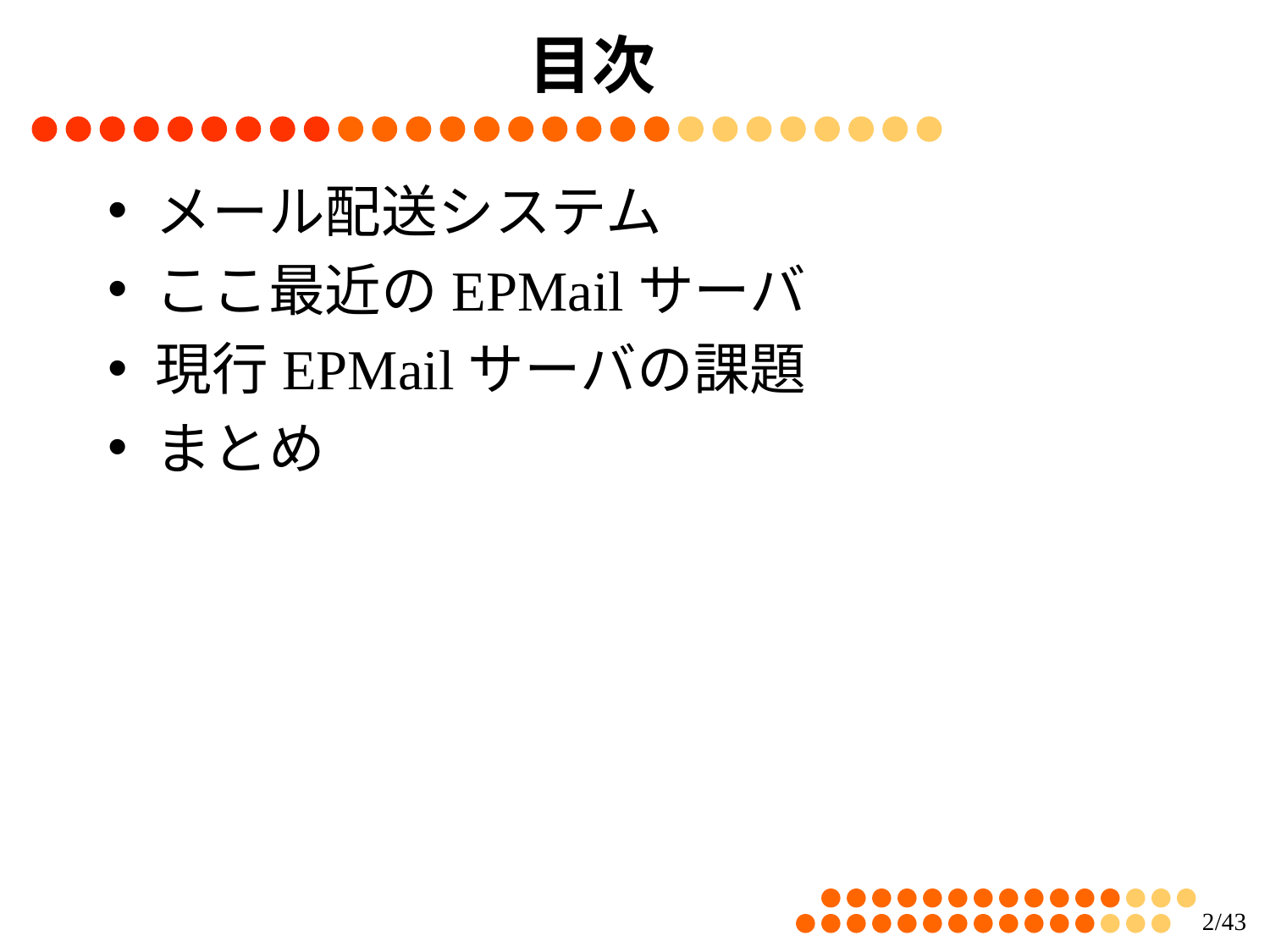

# 目次
メール配送システム
ここ最近のEPMailサーバ
現行EPMailサーバの課題
まとめ
2/43